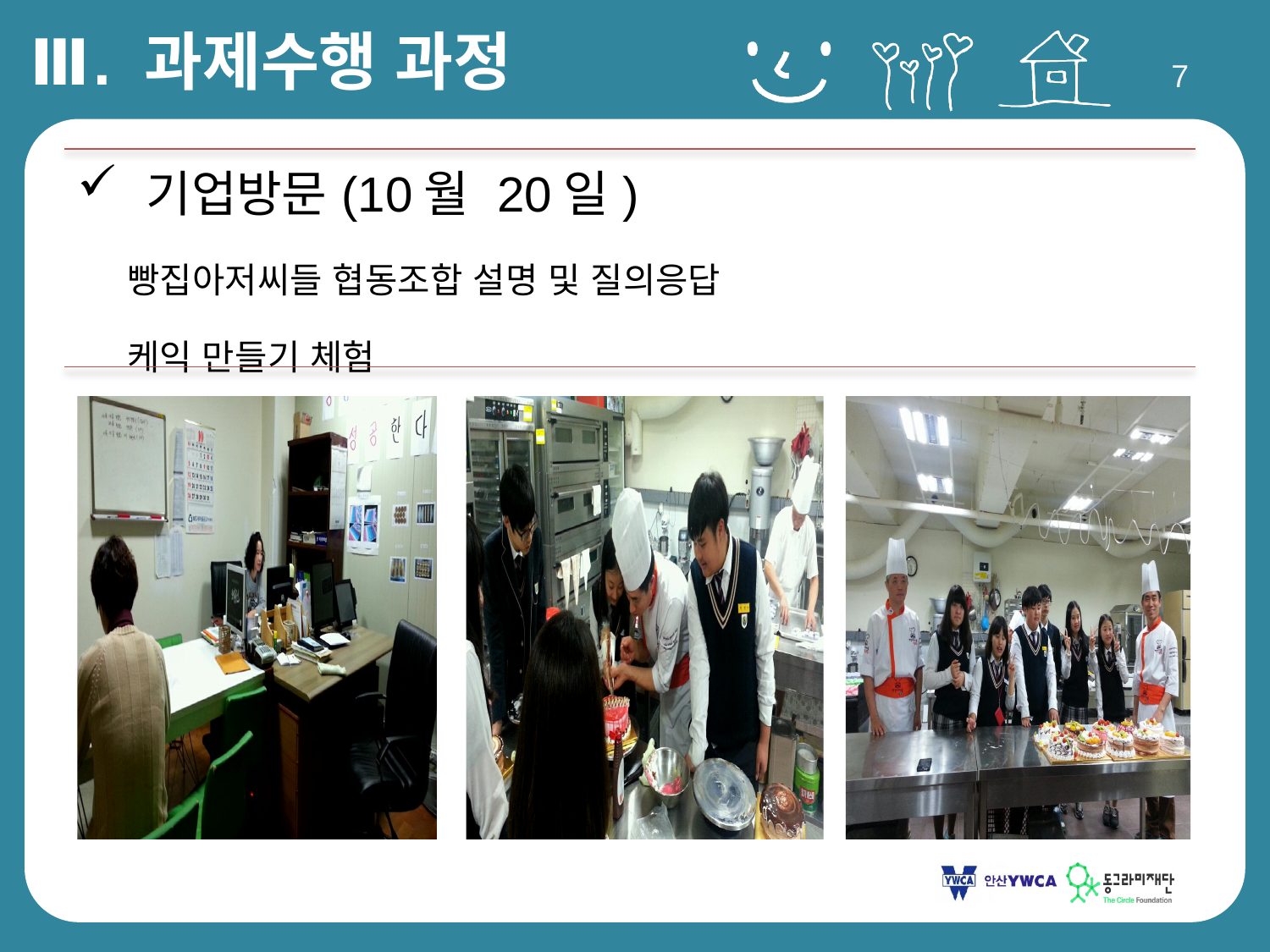

Ⅲ. 과제수행 과정
| 기업방문(10월 20일) 빵집아저씨들 협동조합 설명 및 질의응답 케익 만들기 체험 |
| --- |

∙